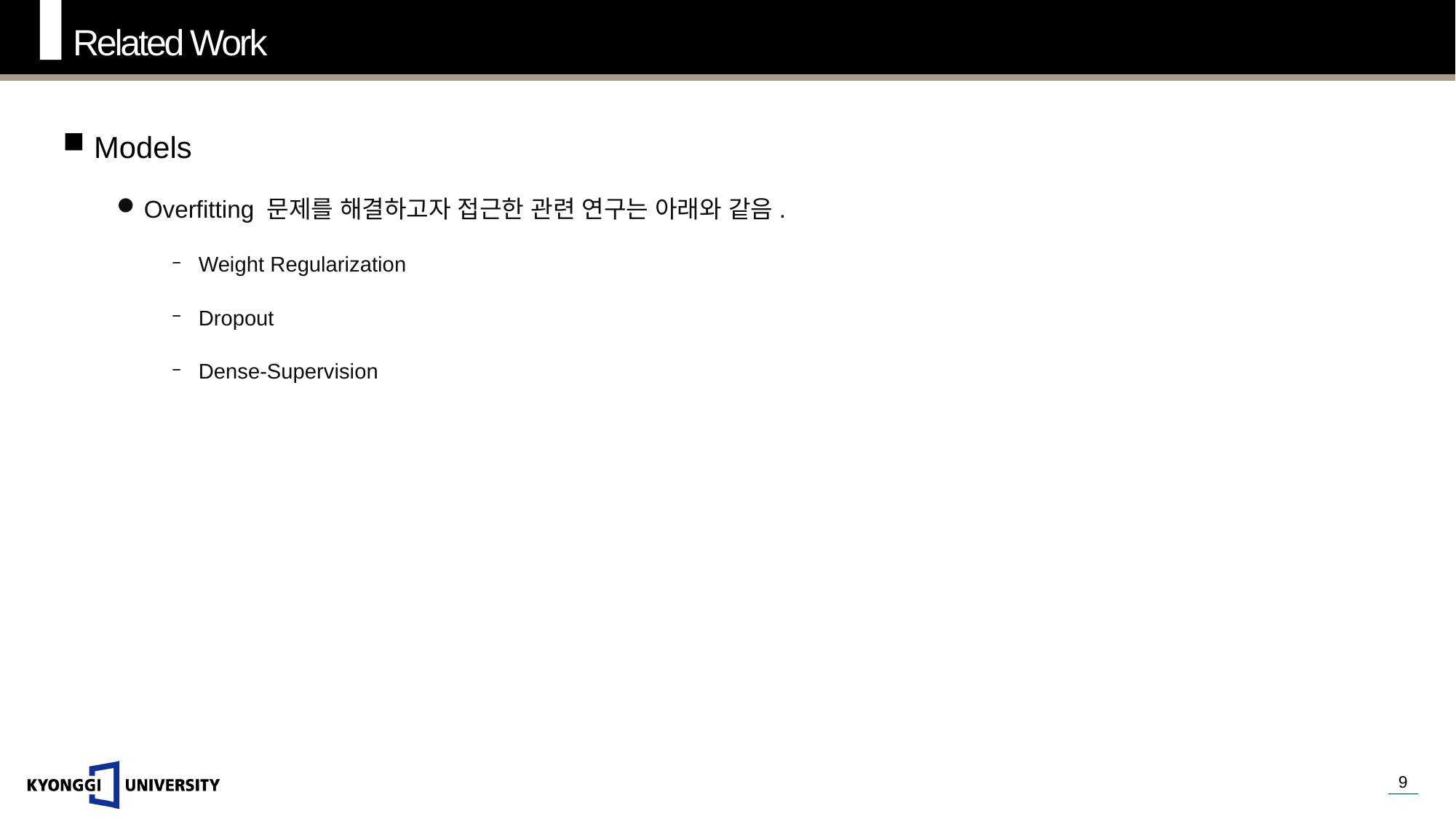

Related Work
Models
Overfitting 문제를 해결하고자 접근한 관련 연구는 아래와 같음.
Weight Regularization
Dropout
Dense-Supervision